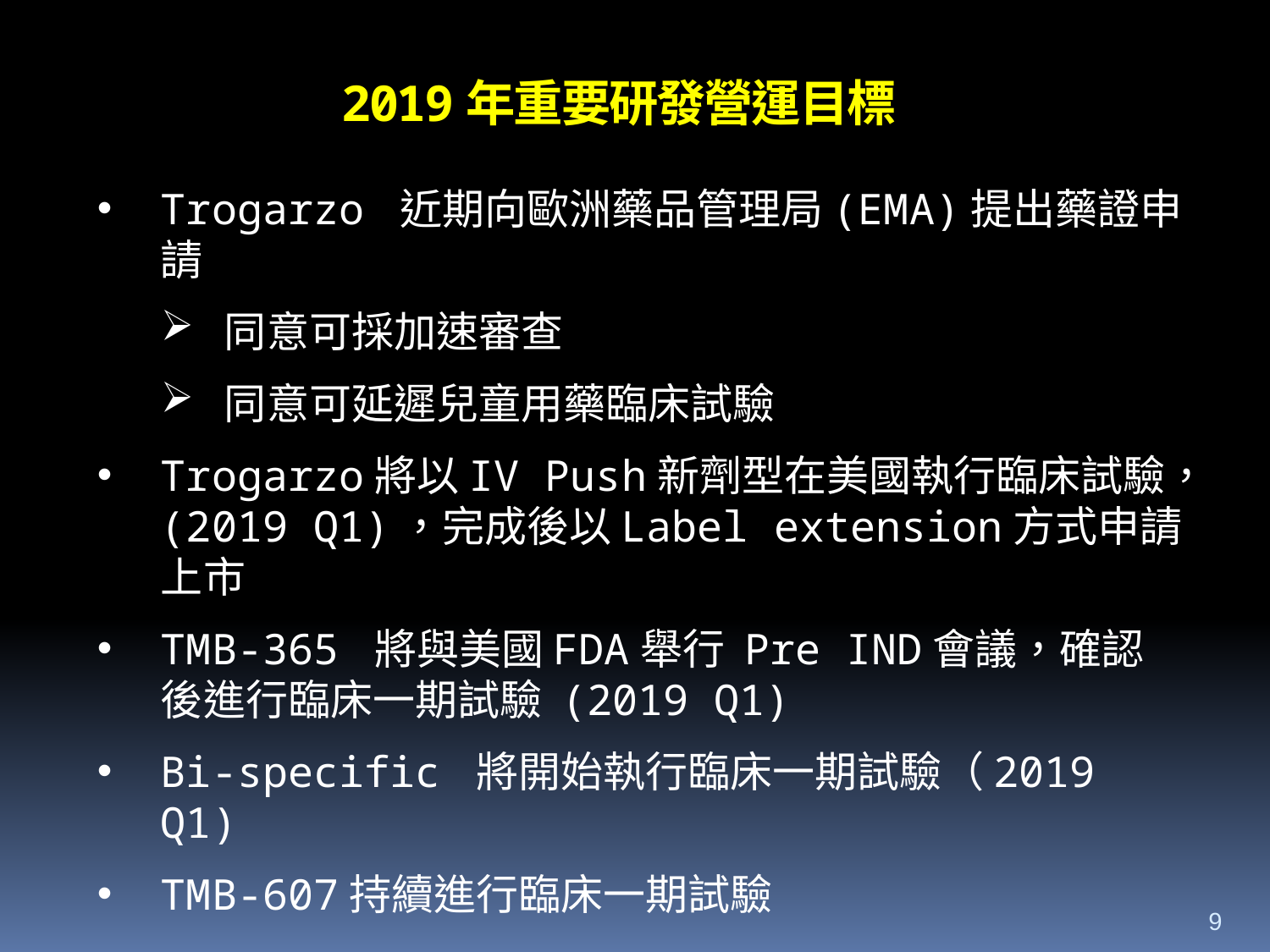

2019年重要研發營運目標

Trogarzo 近期向歐洲藥品管理局(EMA)提出藥證申請
同意可採加速審查
同意可延遲兒童用藥臨床試驗
Trogarzo將以IV Push新劑型在美國執行臨床試驗，(2019 Q1)，完成後以Label extension方式申請上市
TMB-365 將與美國FDA舉行 Pre IND會議，確認後進行臨床一期試驗 (2019 Q1)
Bi-specific 將開始執行臨床一期試驗（2019 Q1)
TMB-607持續進行臨床一期試驗
9